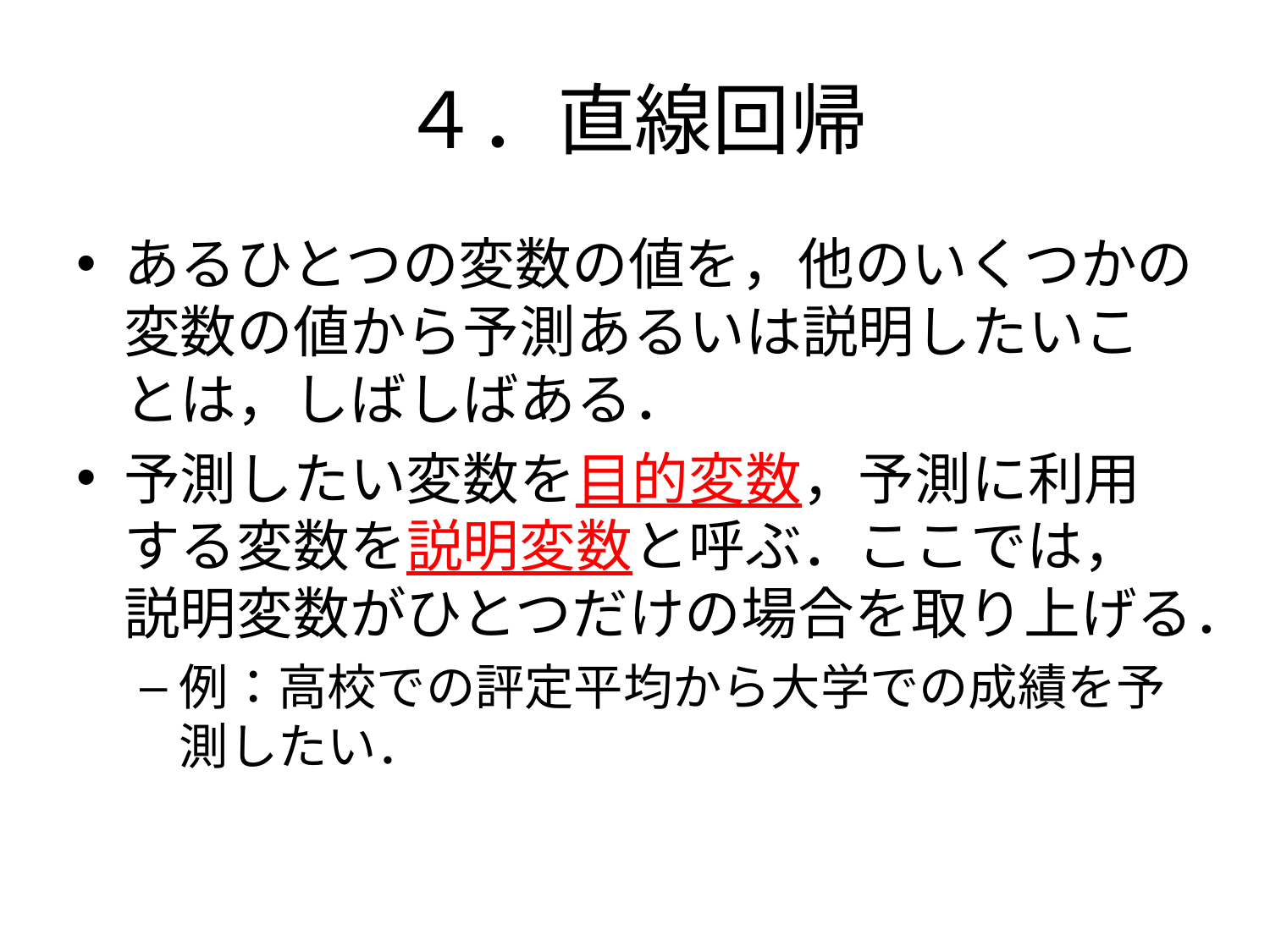

# ４．直線回帰
あるひとつの変数の値を，他のいくつかの変数の値から予測あるいは説明したいことは，しばしばある．
予測したい変数を目的変数，予測に利用する変数を説明変数と呼ぶ．ここでは，説明変数がひとつだけの場合を取り上げる．
例：高校での評定平均から大学での成績を予測したい．